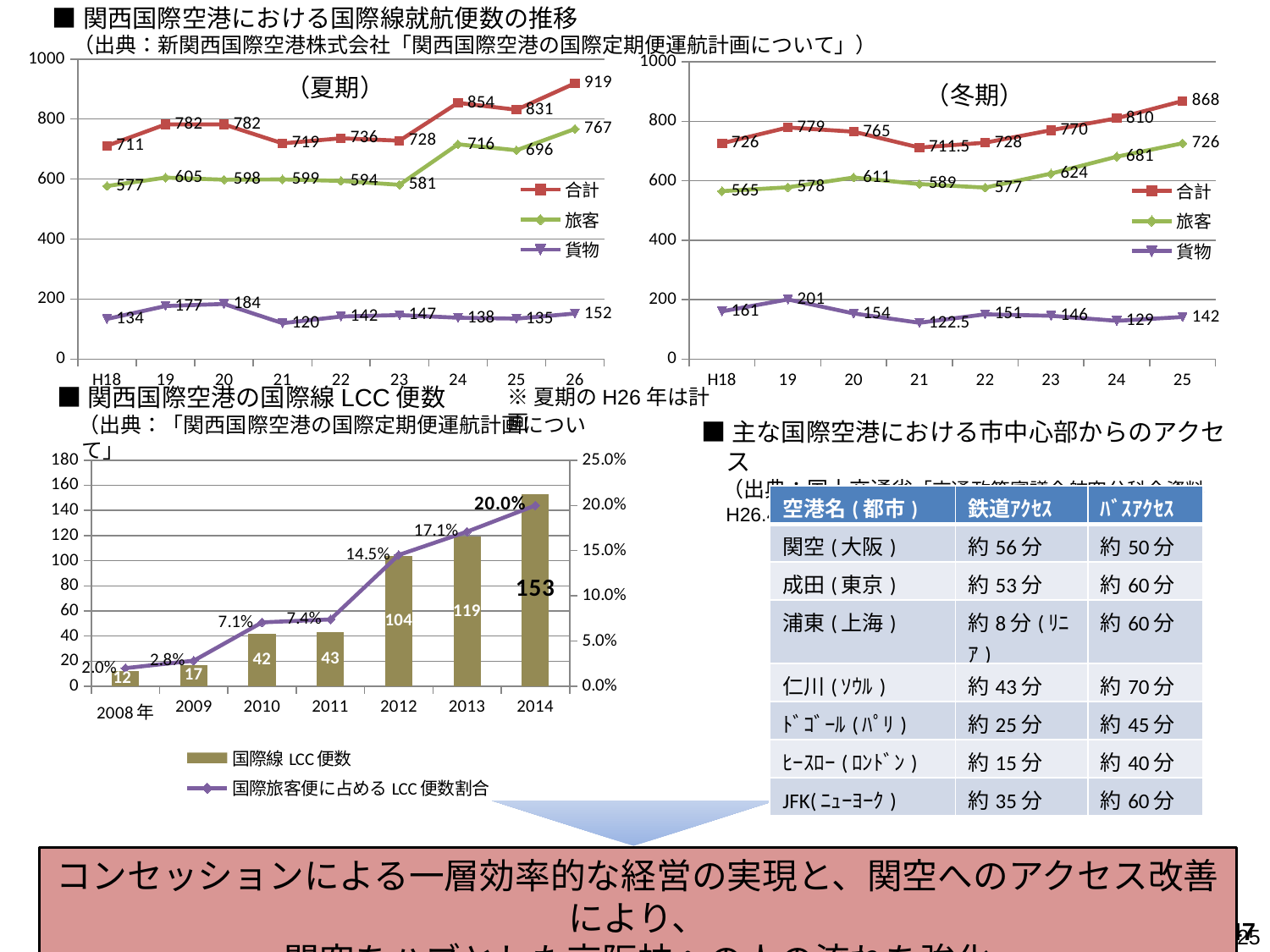

■関西国際空港における国際線就航便数の推移
　（出典：新関西国際空港株式会社「関西国際空港の国際定期便運航計画について」）

### Chart

| Category | 合計 | 旅客 | 貨物 |
|---|---|---|---|
| H18 | 711.0 | 577.0 | 134.0 |
| 19 | 782.0 | 605.0 | 177.0 |
| 20 | 782.0 | 598.0 | 184.0 |
| 21 | 719.0 | 599.0 | 120.0 |
| 22 | 736.0 | 594.0 | 142.0 |
| 23 | 728.0 | 581.0 | 147.0 |
| 24 | 854.0 | 716.0 | 138.0 |
| 25 | 831.0 | 696.0 | 135.0 |
| 26 | 919.0 | 767.0 | 152.0 |

### Chart

| Category | 合計 | 旅客 | 貨物 |
|---|---|---|---|
| H18 | 726.0 | 565.0 | 161.0 |
| 19 | 779.0 | 578.0 | 201.0 |
| 20 | 765.0 | 611.0 | 154.0 |
| 21 | 711.5 | 589.0 | 122.5 |
| 22 | 728.0 | 577.0 | 151.0 |
| 23 | 770.0 | 624.0 | 146.0 |
| 24 | 810.0 | 681.0 | 129.0 |
| 25 | 868.0 | 726.0 | 142.0 |
（夏期）
（冬期）
■関西国際空港の国際線LCC便数
　（出典：「関西国際空港の国際定期便運航計画について」
※夏期のH26年は計画
■主な国際空港における市中心部からのアクセス
　（出典：国土交通省「交通政策審議会航空分科会資料H26.4」）

[unsupported chart]

| 空港名(都市) | 鉄道ｱｸｾｽ | ﾊﾞｽｱｸｾｽ |
| --- | --- | --- |
| 関空(大阪) | 約56分 | 約50分 |
| 成田(東京) | 約53分 | 約60分 |
| 浦東(上海) | 約8分(ﾘﾆｱ) | 約60分 |
| 仁川(ｿｳﾙ) | 約43分 | 約70分 |
| ﾄﾞｺﾞｰﾙ(ﾊﾟﾘ) | 約25分 | 約45分 |
| ﾋｰｽﾛｰ(ﾛﾝﾄﾞﾝ) | 約15分 | 約40分 |
| JFK(ﾆｭｰﾖｰｸ) | 約35分 | 約60分 |

コンセッションによる一層効率的な経営の実現と、関空へのアクセス改善により、
関空をハブとした京阪神への人の流れを強化
　47
25